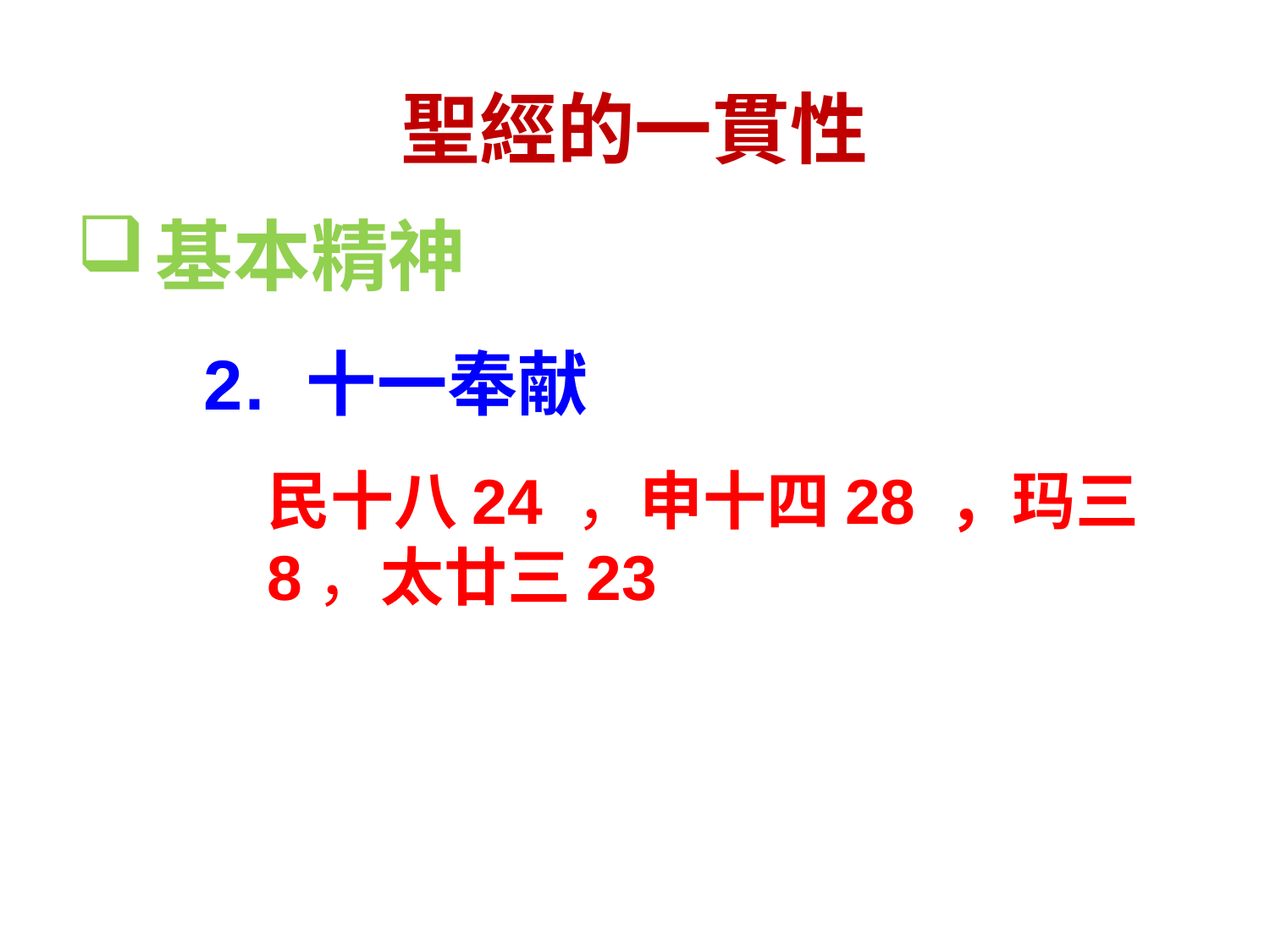

# 聖經的一貫性
基本精神

十一奉献

民十八24 ，申十四28 ，玛三8，太廿三23